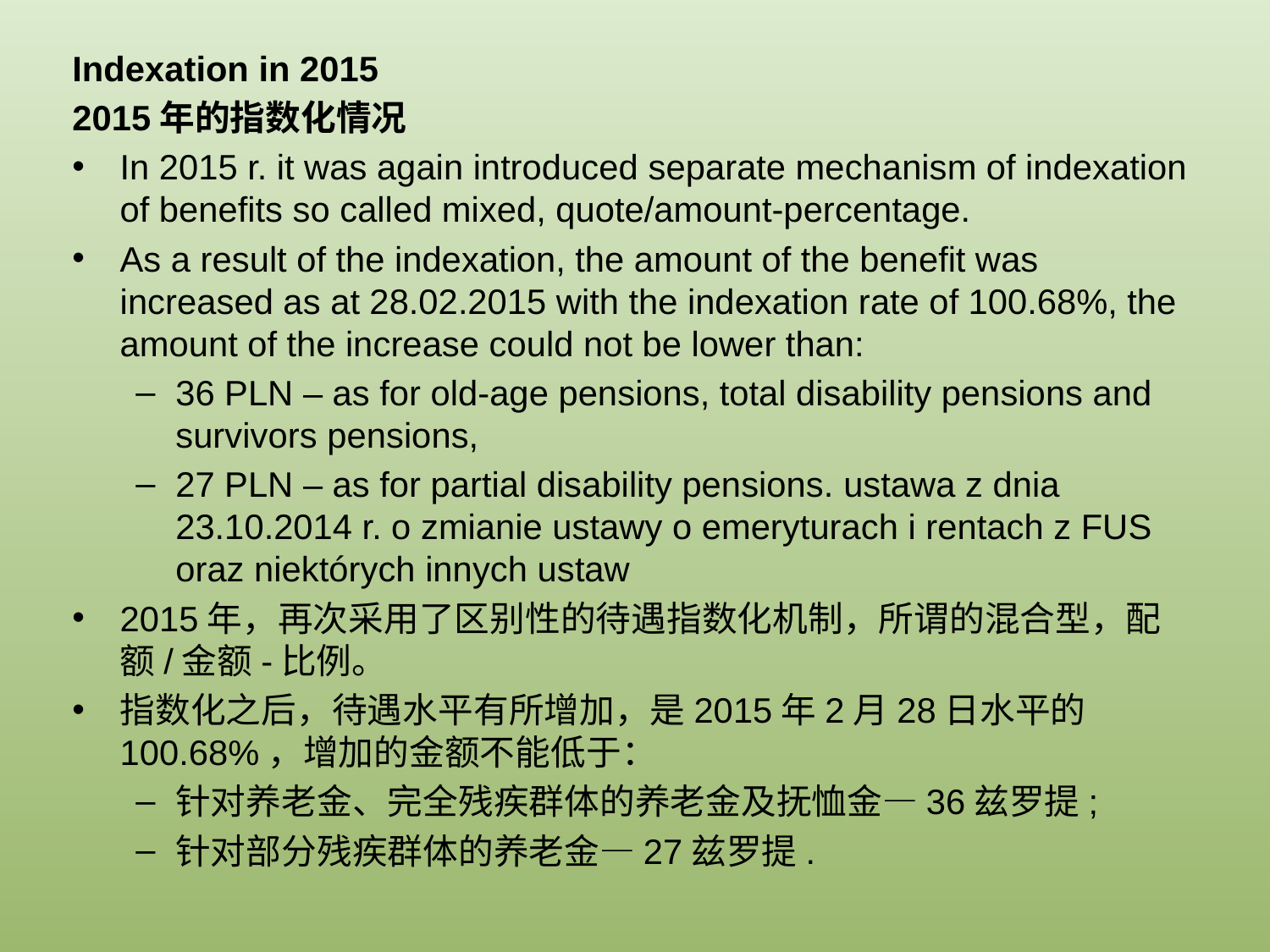

Indexation in 2015
2015年的指数化情况
In 2015 r. it was again introduced separate mechanism of indexation of benefits so called mixed, quote/amount-percentage.
As a result of the indexation, the amount of the benefit was increased as at 28.02.2015 with the indexation rate of 100.68%, the amount of the increase could not be lower than:
36 PLN – as for old-age pensions, total disability pensions and survivors pensions,
27 PLN – as for partial disability pensions. ustawa z dnia 23.10.2014 r. o zmianie ustawy o emeryturach i rentach z FUS oraz niektórych innych ustaw
2015年，再次采用了区别性的待遇指数化机制，所谓的混合型，配额/金额-比例。
指数化之后，待遇水平有所增加，是2015年2月28日水平的100.68%，增加的金额不能低于：
针对养老金、完全残疾群体的养老金及抚恤金—36兹罗提;
针对部分残疾群体的养老金—27兹罗提.